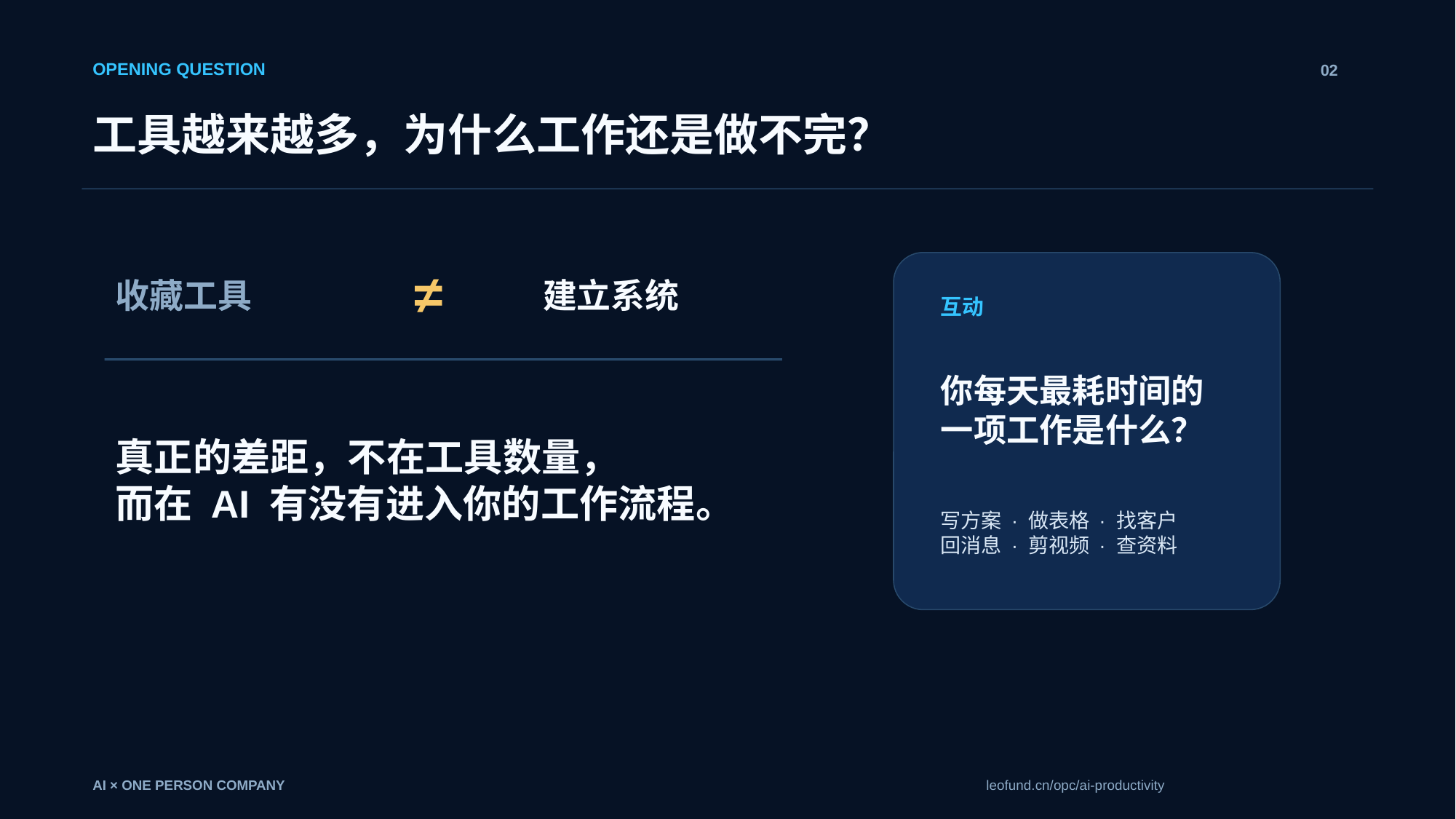

OPENING QUESTION
02
工具越来越多，为什么工作还是做不完？

≠
收藏工具
建立系统
互动
你每天最耗时间的
一项工作是什么？

真正的差距，不在工具数量，
而在 AI 有没有进入你的工作流程。
写方案 · 做表格 · 找客户
回消息 · 剪视频 · 查资料
AI × ONE PERSON COMPANY
leofund.cn/opc/ai-productivity